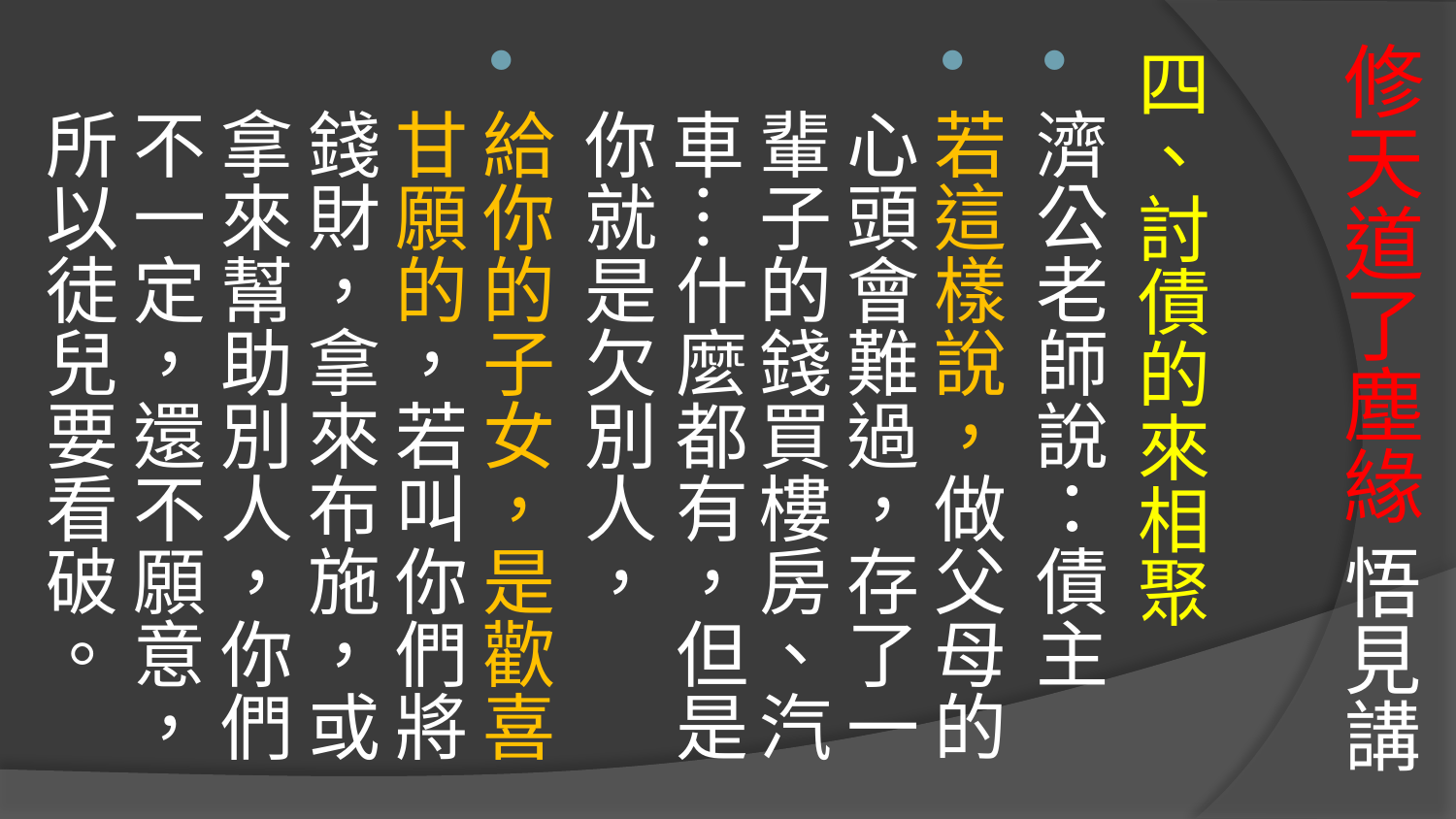

# 修天道了塵緣 悟見講
四、討債的來相聚
濟公老師說：債主
若這樣說，做父母的心頭會難過，存了一輩子的錢買樓房、汽車…什麼都有，但是你就是欠別人，
給你的子女，是歡喜甘願的，若叫你們將錢財，拿來布施，或拿來幫助別人，你們不一定，還不願意，所以徒兒要看破。